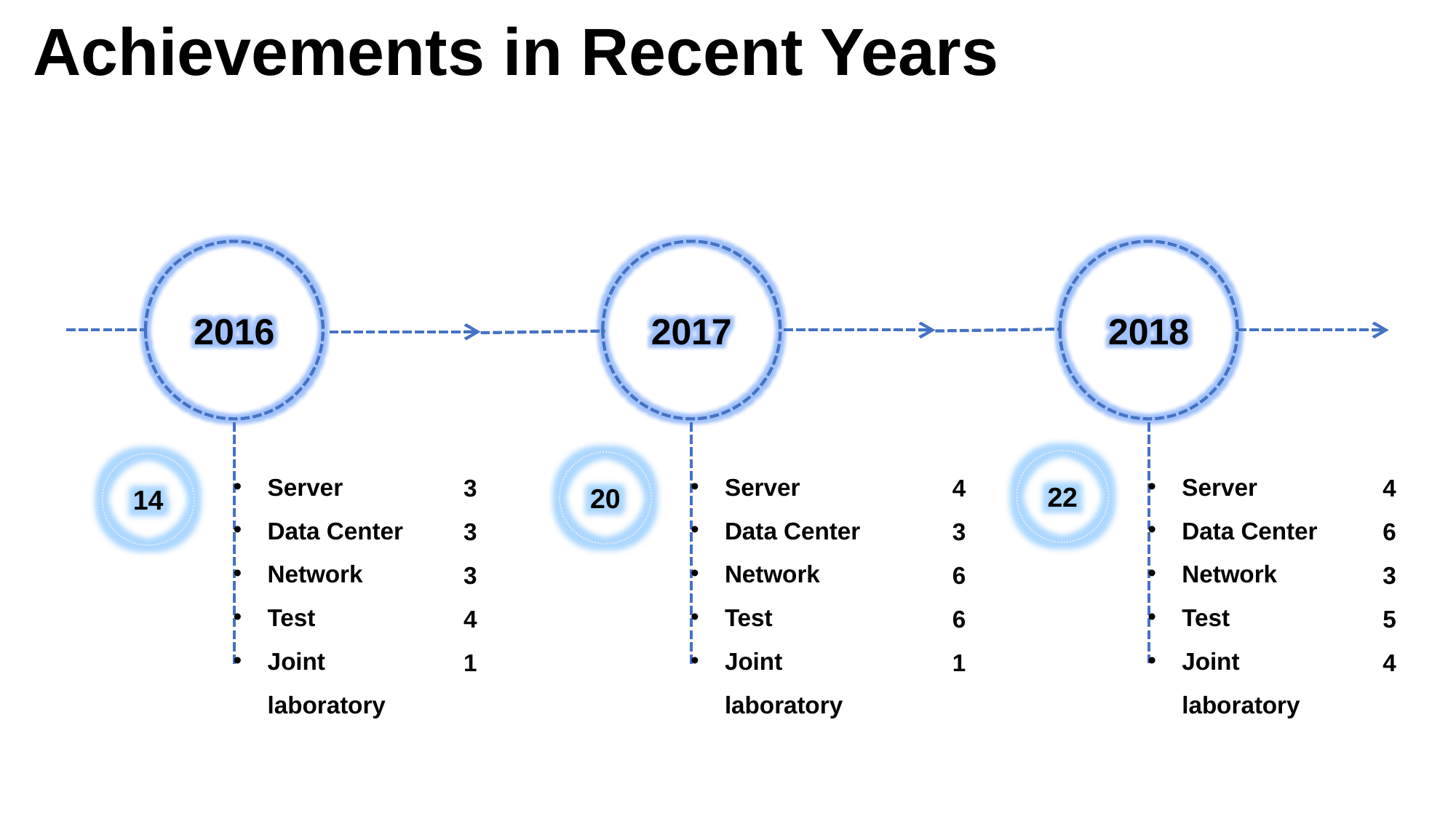

Achievements in Recent Years
ODCC近年发布成果
2016
2017
2018
22
Server
Data Center
Network
Test
Joint laboratory
Server
Data Center
Network
Test
Joint laboratory
Server
Data Center
Network
Test
Joint laboratory
20
3
3
3
4
1
4
3
6
6
1
4
6
3
5
4
14